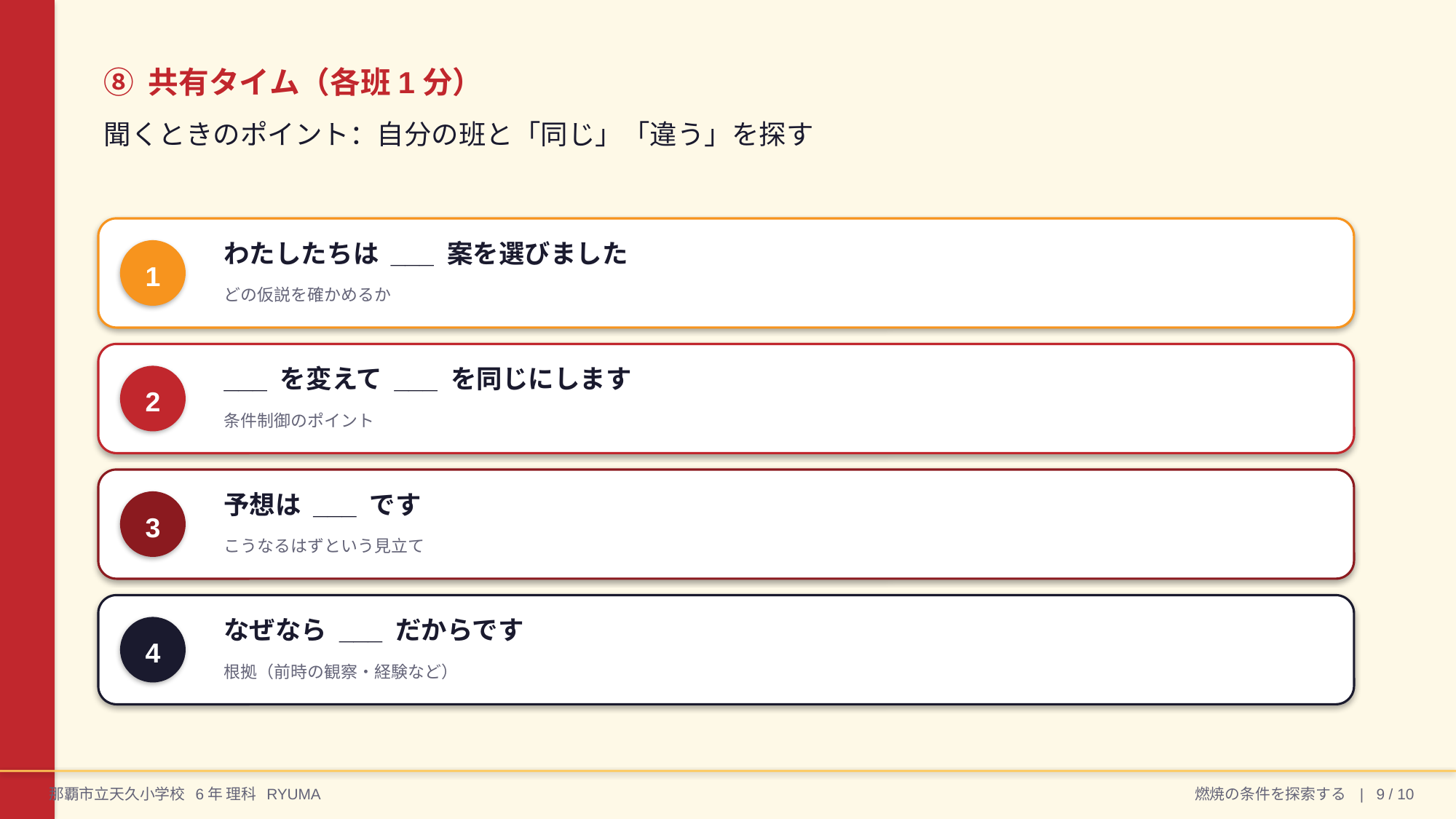

⑧ 共有タイム（各班1分）
聞くときのポイント：自分の班と「同じ」「違う」を探す

1
わたしたちは ___ 案を選びました

どの仮説を確かめるか

2
___ を変えて ___ を同じにします

条件制御のポイント

3
予想は ___ です

こうなるはずという見立て

4
なぜなら ___ だからです

根拠（前時の観察・経験など）

那覇市立天久小学校  6年 理科  RYUMA
燃焼の条件を探索する   |   9 / 10